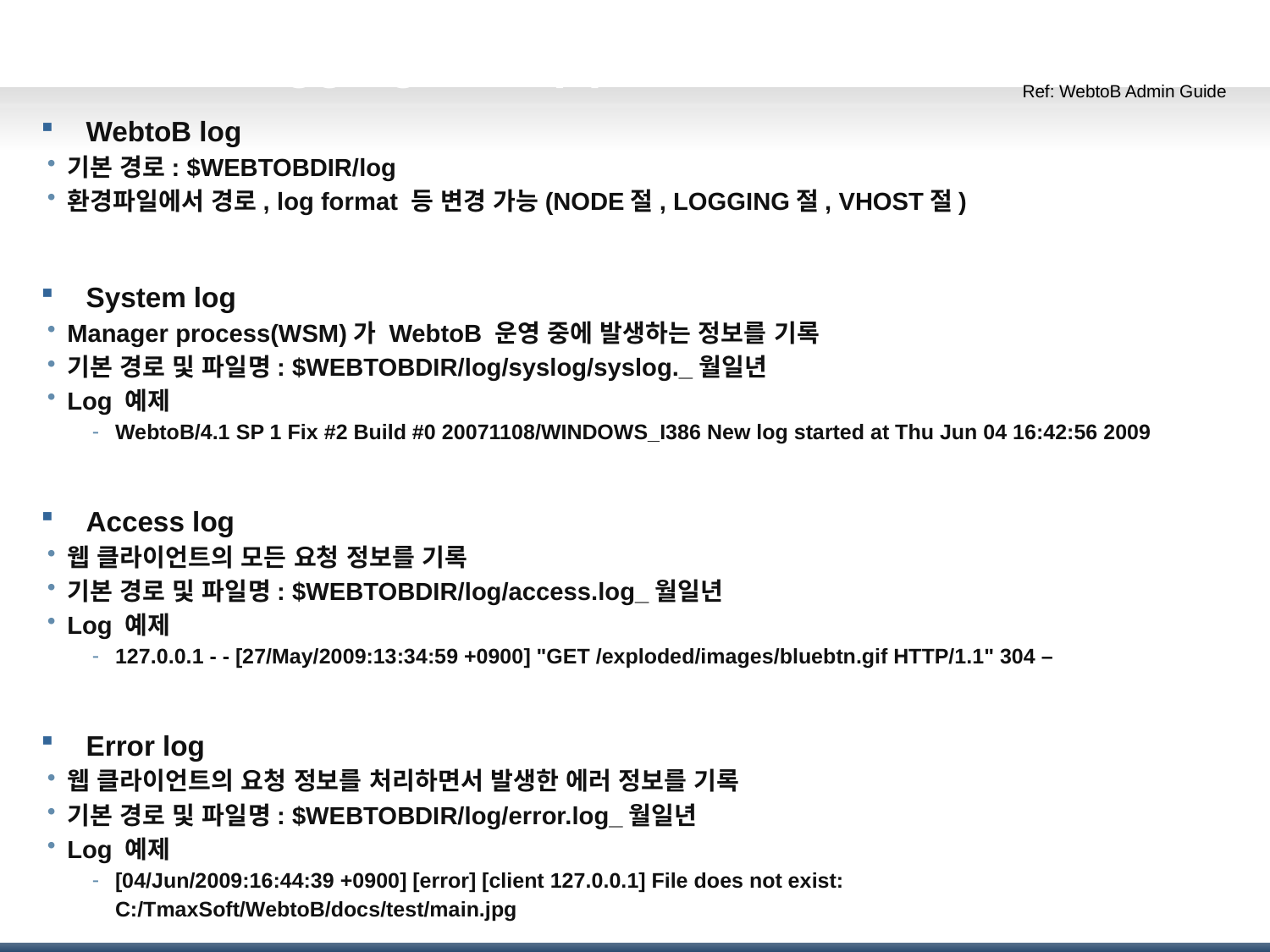

# WebtoB Logging 설정(1)
Ref: WebtoB Admin Guide
WebtoB log
기본 경로: $WEBTOBDIR/log
환경파일에서 경로, log format 등 변경 가능(NODE절, LOGGING절, VHOST절)

System log
Manager process(WSM)가 WebtoB 운영 중에 발생하는 정보를 기록
기본 경로 및 파일명: $WEBTOBDIR/log/syslog/syslog._월일년
Log 예제
WebtoB/4.1 SP 1 Fix #2 Build #0 20071108/WINDOWS_I386 New log started at Thu Jun 04 16:42:56 2009

Access log
웹 클라이언트의 모든 요청 정보를 기록
기본 경로 및 파일명: $WEBTOBDIR/log/access.log_월일년
Log 예제
127.0.0.1 - - [27/May/2009:13:34:59 +0900] "GET /exploded/images/bluebtn.gif HTTP/1.1" 304 –

Error log
웹 클라이언트의 요청 정보를 처리하면서 발생한 에러 정보를 기록
기본 경로 및 파일명: $WEBTOBDIR/log/error.log_월일년
Log 예제
[04/Jun/2009:16:44:39 +0900] [error] [client 127.0.0.1] File does not exist: C:/TmaxSoft/WebtoB/docs/test/main.jpg